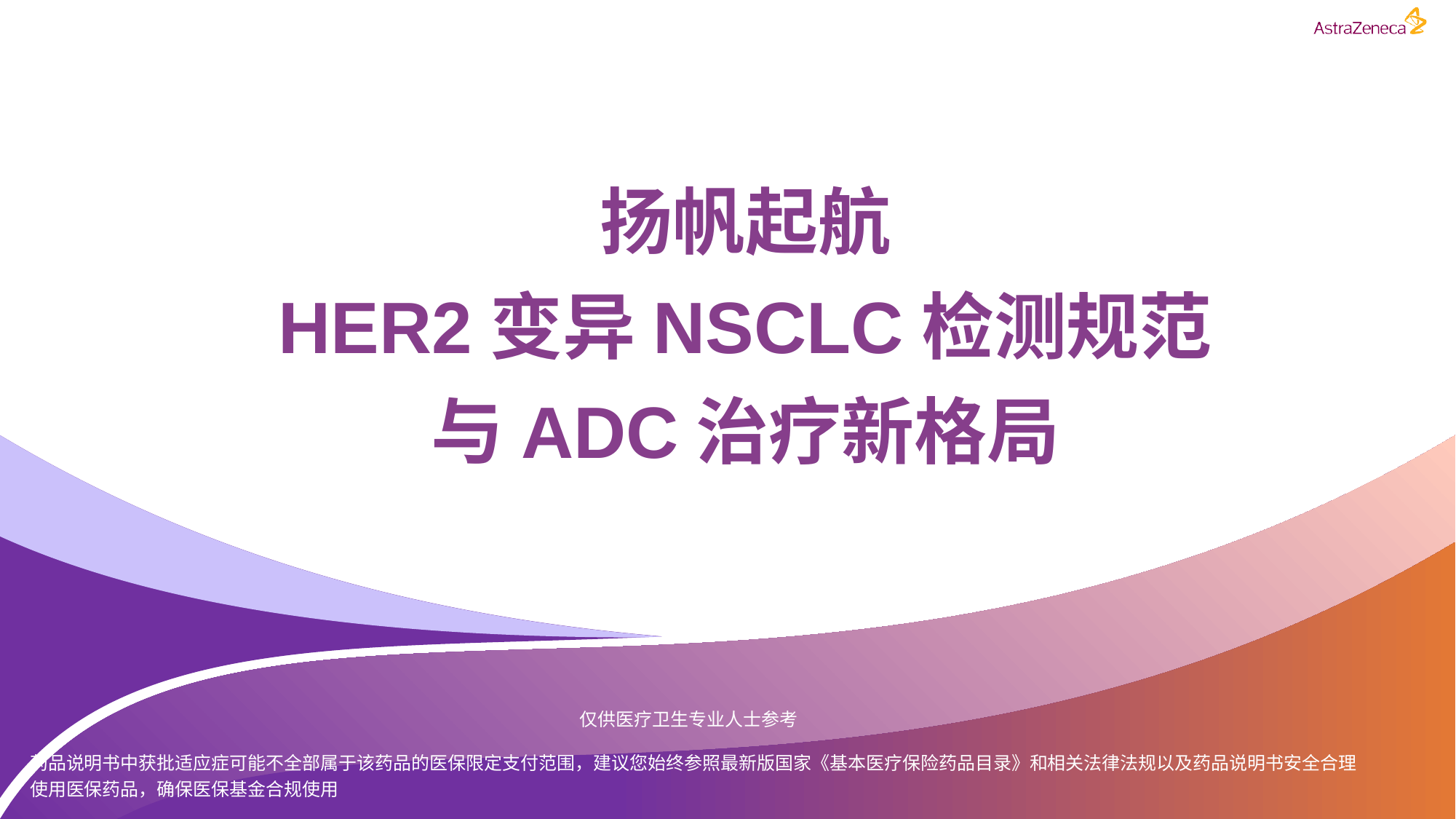

扬帆起航
HER2变异NSCLC检测规范
与ADC治疗新格局

仅供医疗卫生专业人士参考
药品说明书中获批适应症可能不全部属于该药品的医保限定支付范围，建议您始终参照最新版国家《基本医疗保险药品目录》和相关法律法规以及药品说明书安全合理使用医保药品，确保医保基金合规使用